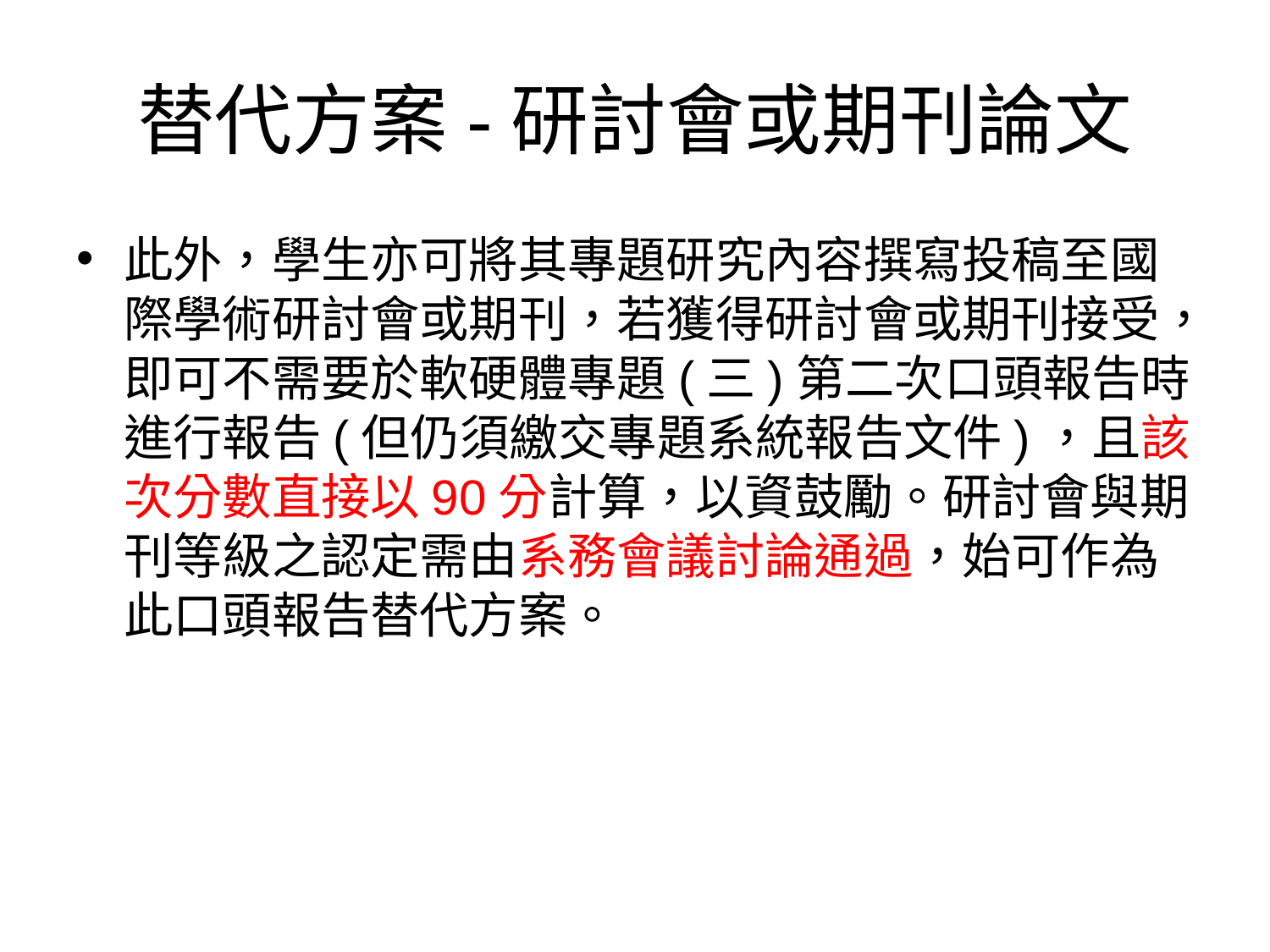

# 替代方案-研討會或期刊論文
此外，學生亦可將其專題研究內容撰寫投稿至國際學術研討會或期刊，若獲得研討會或期刊接受，即可不需要於軟硬體專題(三)第二次口頭報告時進行報告(但仍須繳交專題系統報告文件)，且該次分數直接以90分計算，以資鼓勵。研討會與期刊等級之認定需由系務會議討論通過，始可作為此口頭報告替代方案。